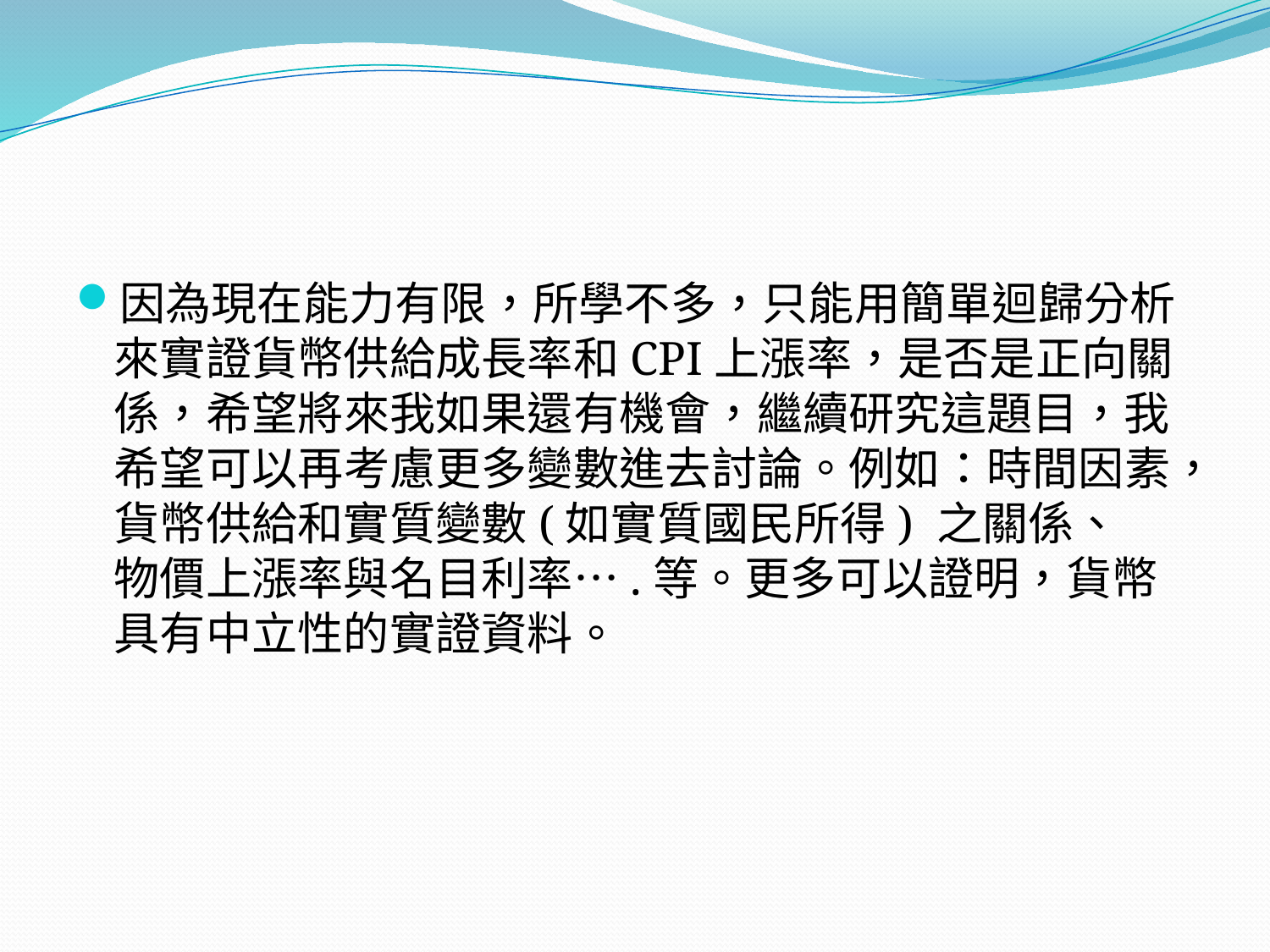

#
因為現在能力有限，所學不多，只能用簡單迴歸分析來實證貨幣供給成長率和CPI上漲率，是否是正向關係，希望將來我如果還有機會，繼續研究這題目，我希望可以再考慮更多變數進去討論。例如：時間因素，貨幣供給和實質變數(如實質國民所得) 之關係、
物價上漲率與名目利率….等。更多可以證明，貨幣具有中立性的實證資料。